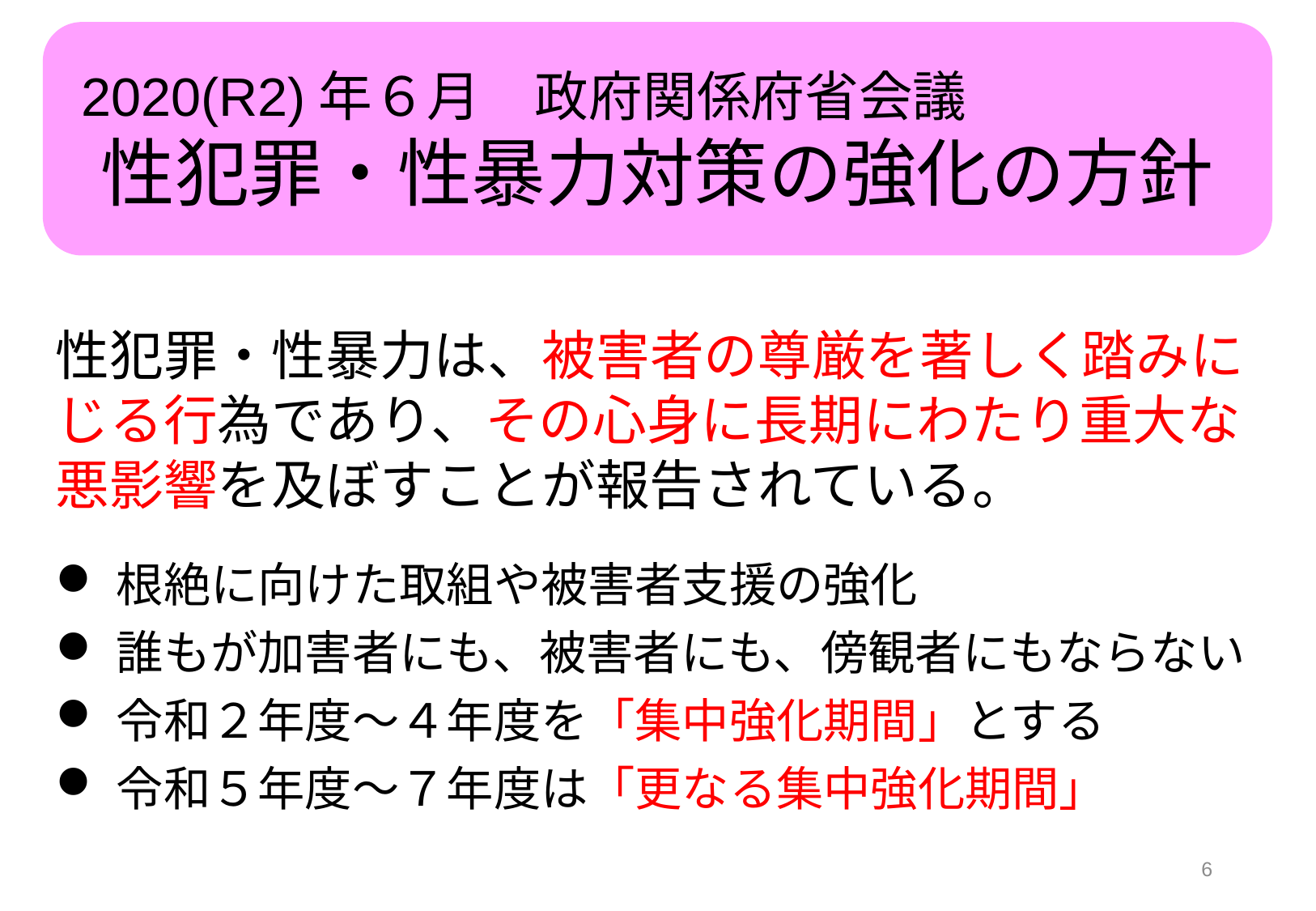

2020(R2)年６月　政府関係府省会議
性犯罪・性暴力対策の強化の方針
性犯罪・性暴力は、被害者の尊厳を著しく踏みにじる行為であり、その心身に長期にわたり重大な悪影響を及ぼすことが報告されている。
根絶に向けた取組や被害者支援の強化
誰もが加害者にも、被害者にも、傍観者にもならない
令和２年度～４年度を「集中強化期間」とする
令和５年度～７年度は「更なる集中強化期間」
6